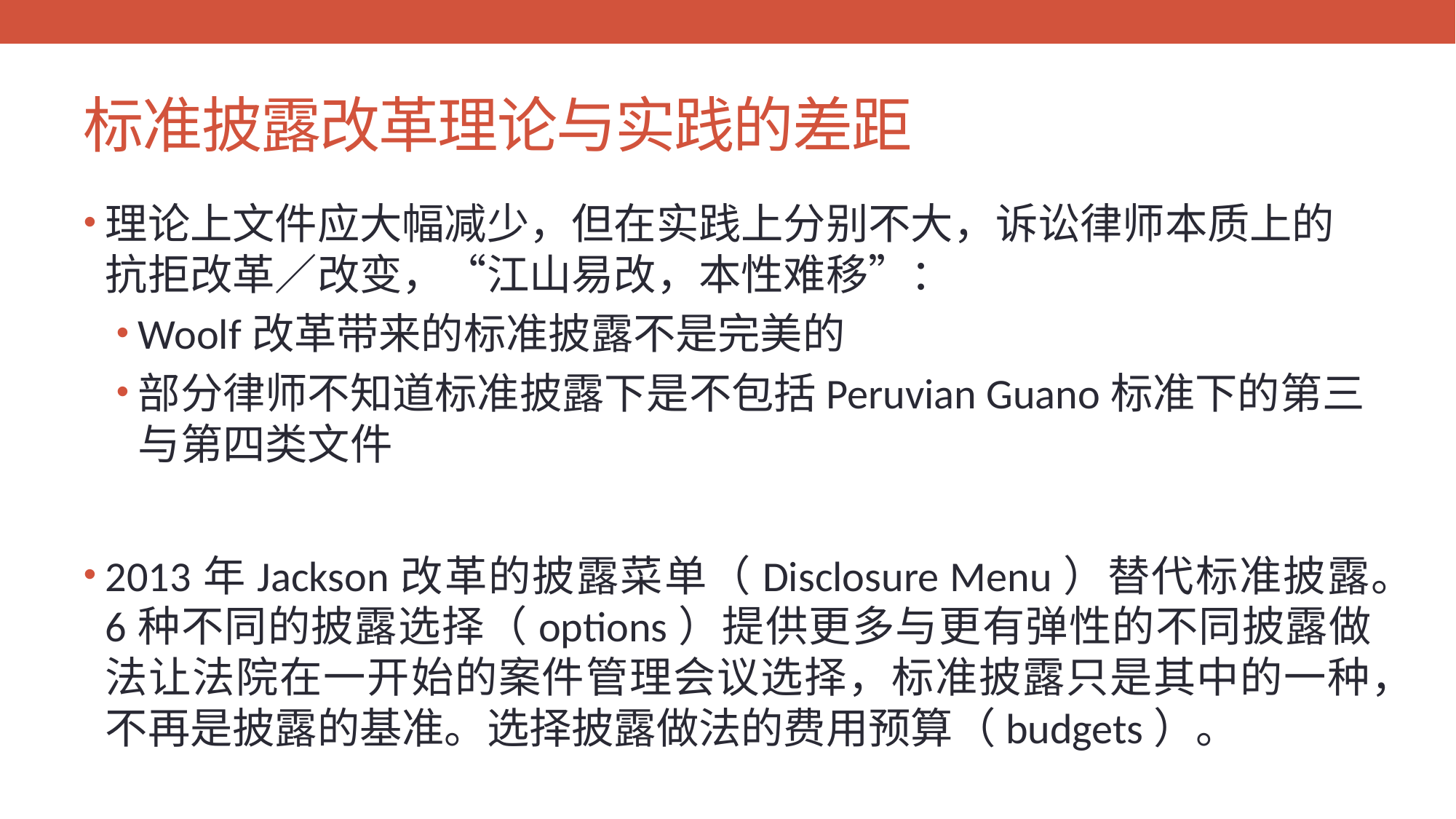

# 标准披露改革理论与实践的差距
理论上文件应大幅减少，但在实践上分别不大，诉讼律师本质上的抗拒改革／改变，“江山易改，本性难移”：
Woolf改革带来的标准披露不是完美的
部分律师不知道标准披露下是不包括Peruvian Guano标准下的第三与第四类文件

2013年Jackson改革的披露菜单（Disclosure Menu）替代标准披露。6种不同的披露选择（options）提供更多与更有弹性的不同披露做法让法院在一开始的案件管理会议选择，标准披露只是其中的一种，不再是披露的基准。选择披露做法的费用预算（budgets）。